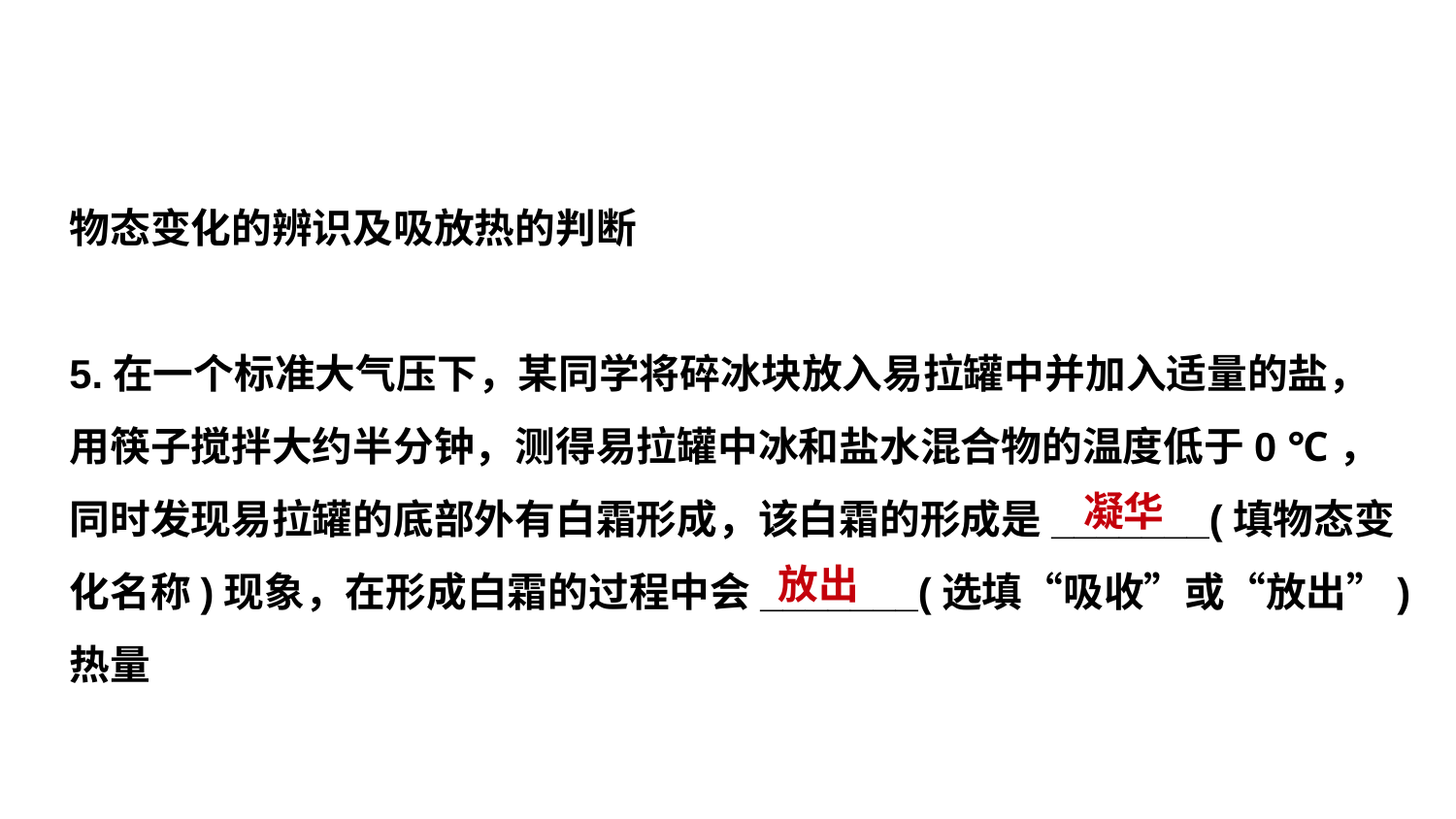

物态变化的辨识及吸放热的判断

5.在一个标准大气压下，某同学将碎冰块放入易拉罐中并加入适量的盐，
用筷子搅拌大约半分钟，测得易拉罐中冰和盐水混合物的温度低于0 ℃，
同时发现易拉罐的底部外有白霜形成，该白霜的形成是_______(填物态变
化名称)现象，在形成白霜的过程中会_______(选填“吸收”或“放出”)
热量
 凝华
 放出